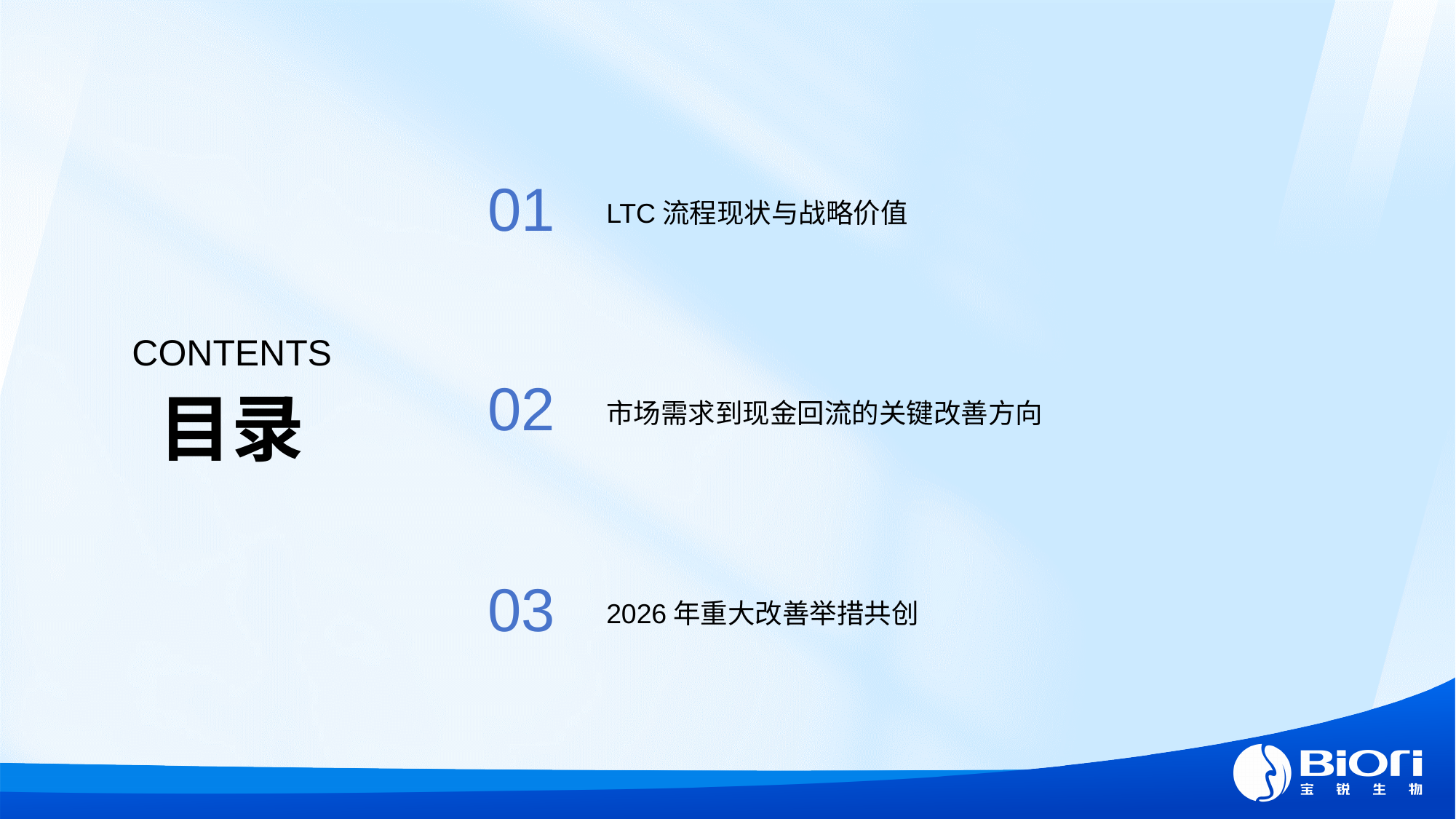

LTC流程现状与战略价值

01
CONTENTS
市场需求到现金回流的关键改善方向

02
目录
2026年重大改善举措共创

03